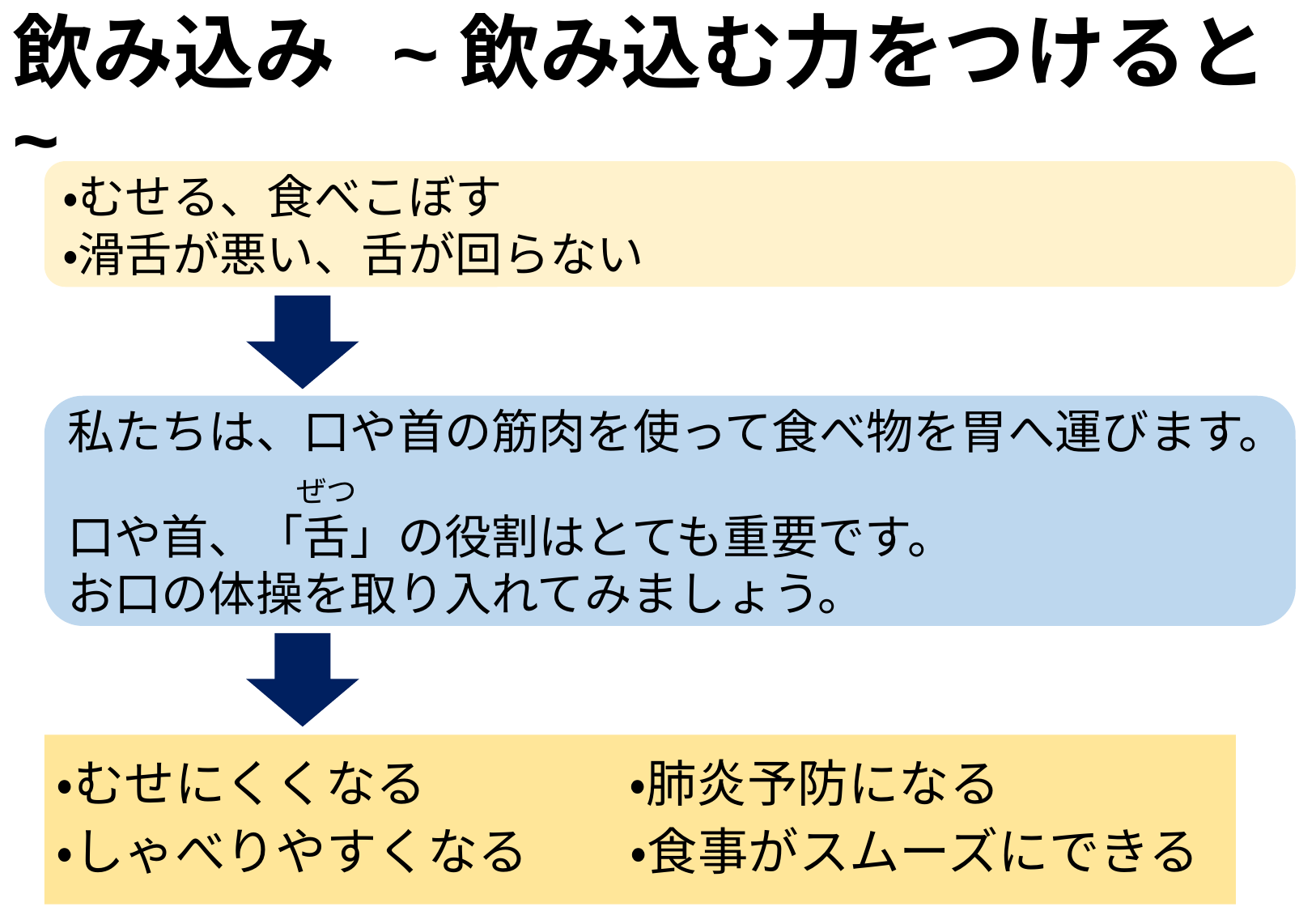

# 飲み込み  ~飲み込む力をつけると~
・むせる、食べこぼす
・滑舌が悪い、舌が回らない

私たちは、口や首の筋肉を使って食べ物を胃へ運びます。

口や首、「舌」の役割はとても重要です。
お口の体操を取り入れてみましょう。
ぜつ

・むせにくくなる　　　　・肺炎予防になる
・しゃべりやすくなる　　・食事がスムーズにできる